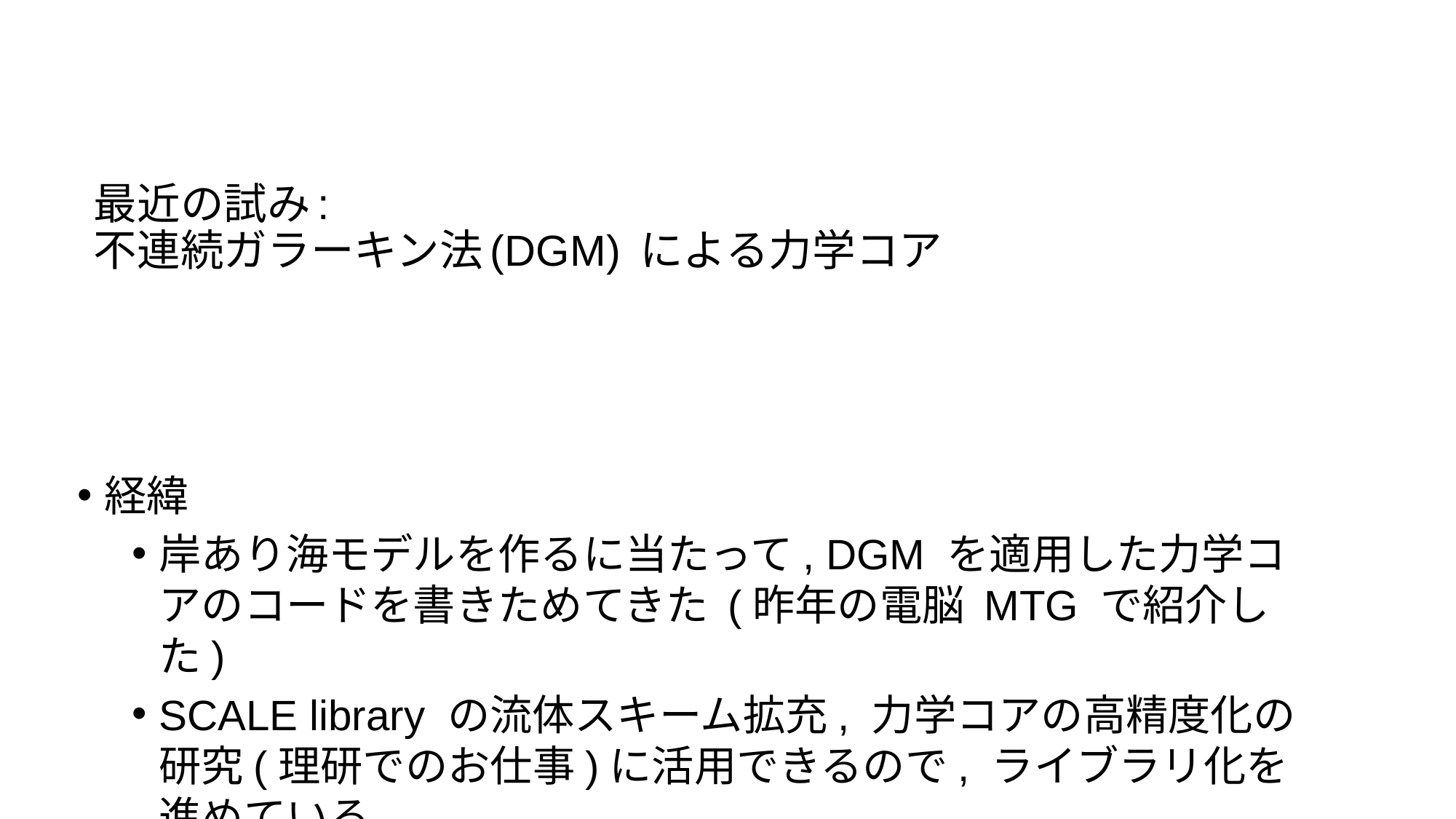

# 最近の試み: 不連続ガラーキン法(DGM) による力学コア
経緯
岸あり海モデルを作るに当たって, DGM を適用した力学コアのコードを書きためてきた (昨年の電脳 MTG で紹介した)
SCALE library の流体スキーム拡充, 力学コアの高精度化の研究(理研でのお仕事)に活用できるので, ライブラリ化を進めている.